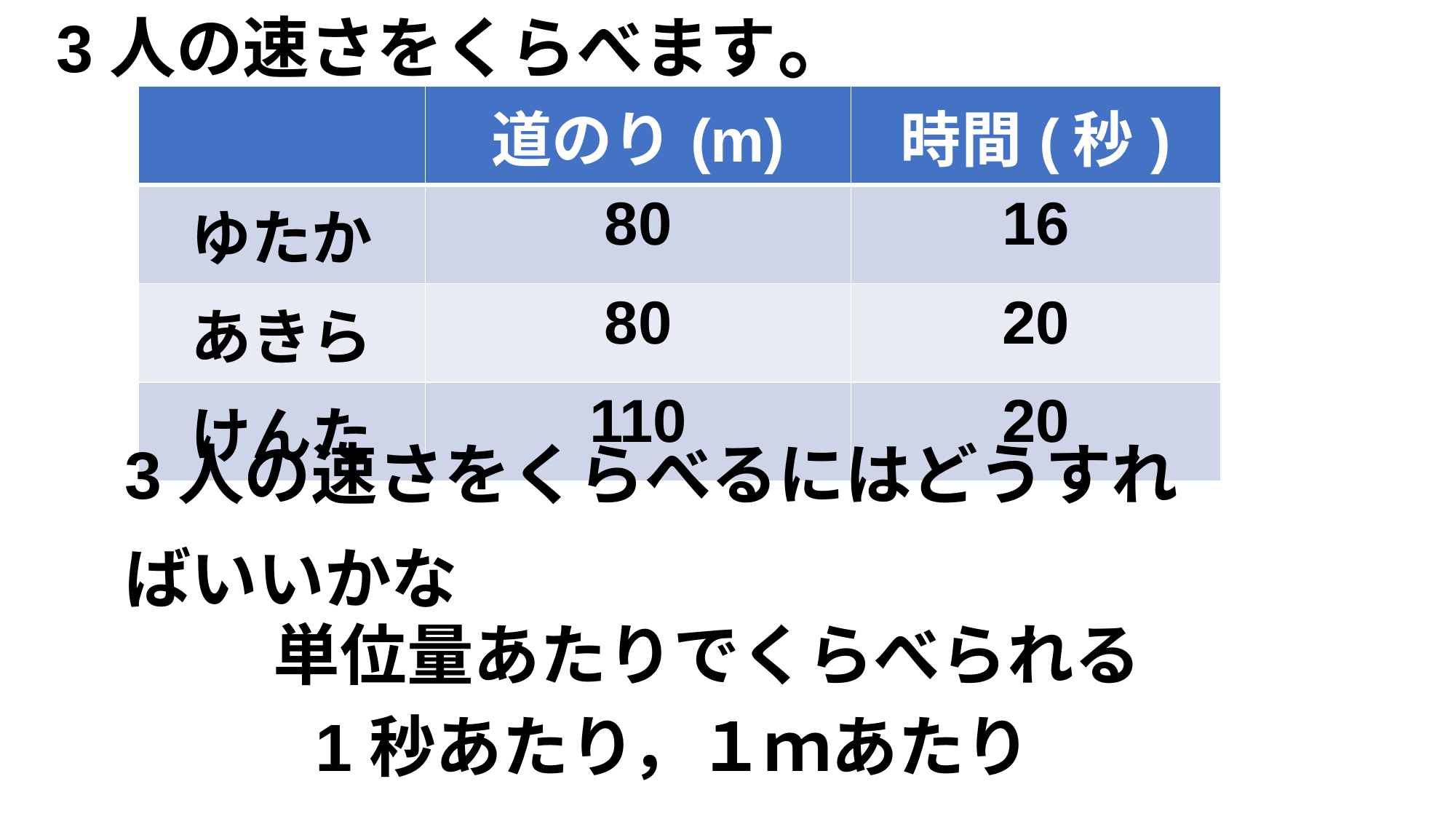

3人の速さをくらべます。
|  | 道のり(m) | 時間(秒) |
| --- | --- | --- |
| ゆたか | 80 | 16 |
| あきら | 80 | 20 |
| けんた | 110 | 20 |
3人の速さをくらべるにはどうすればいいかな
単位量あたりでくらべられる
1秒あたり，１ｍあたり